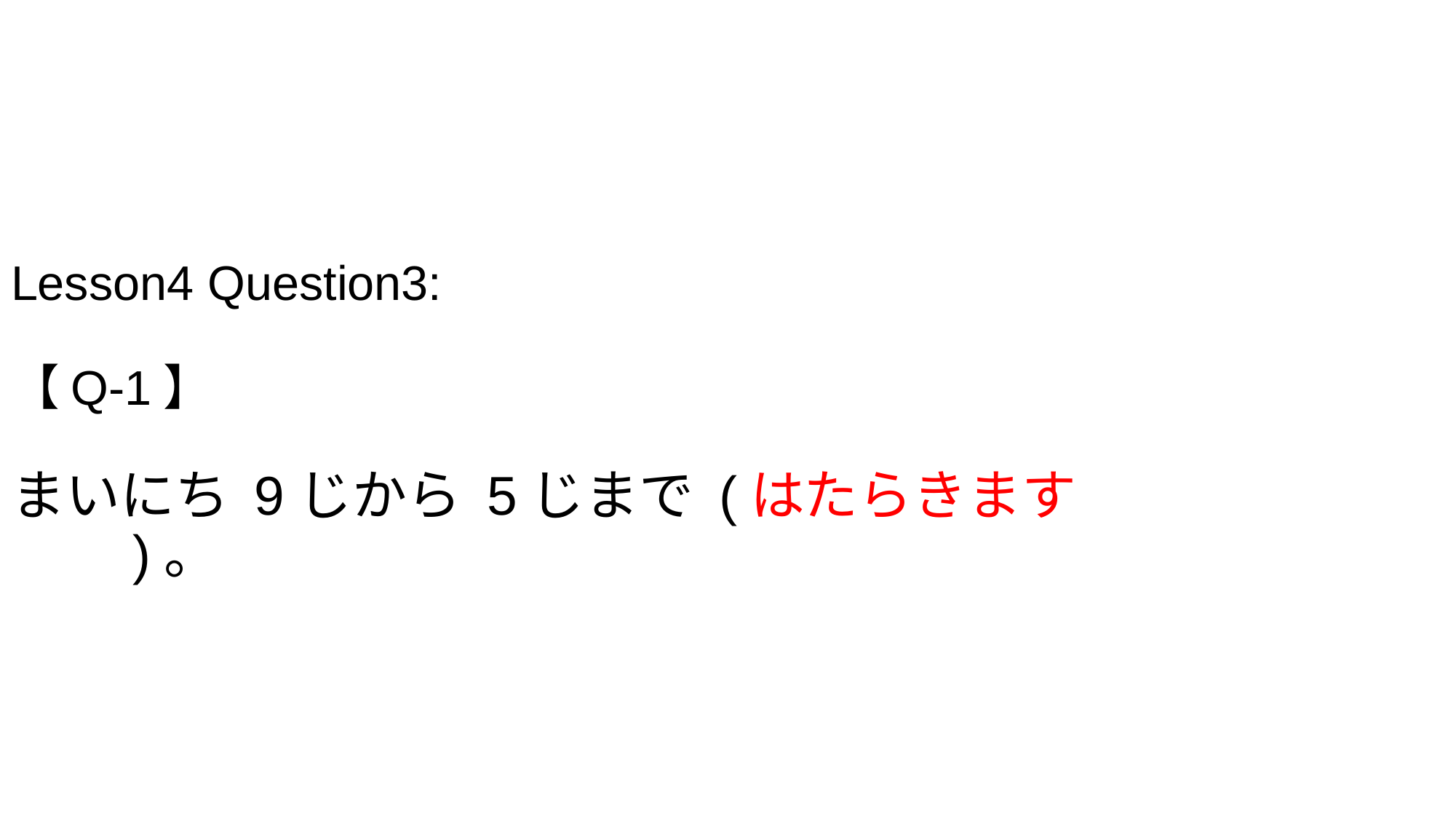

# Lesson4 Question3: 【Q-1】 まいにち 9じから 5じまで (はたらきます・はたらきました)。